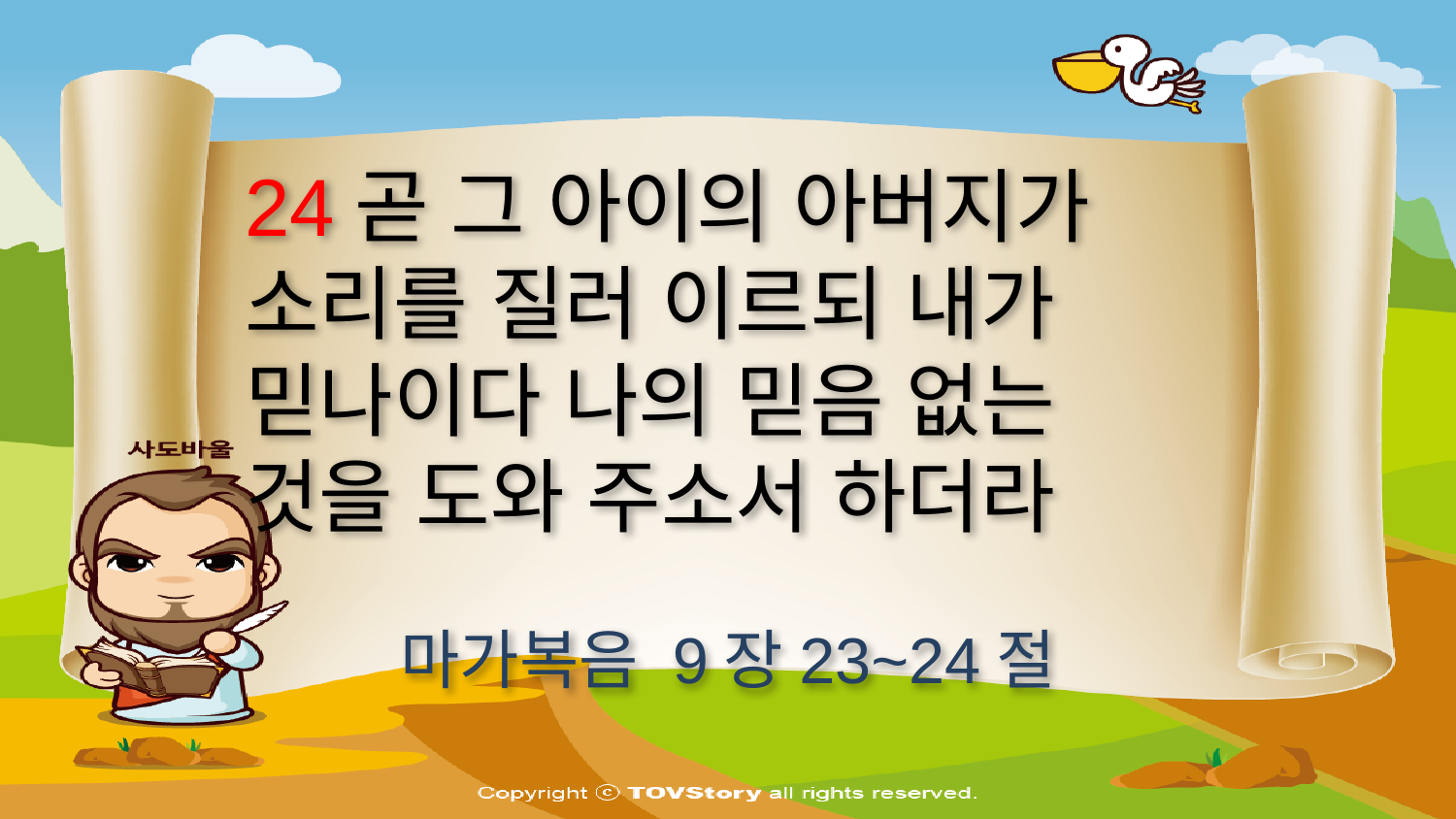

24곧 그 아이의 아버지가
소리를 질러 이르되 내가
믿나이다 나의 믿음 없는
것을 도와 주소서 하더라
마가복음 9장23~24절